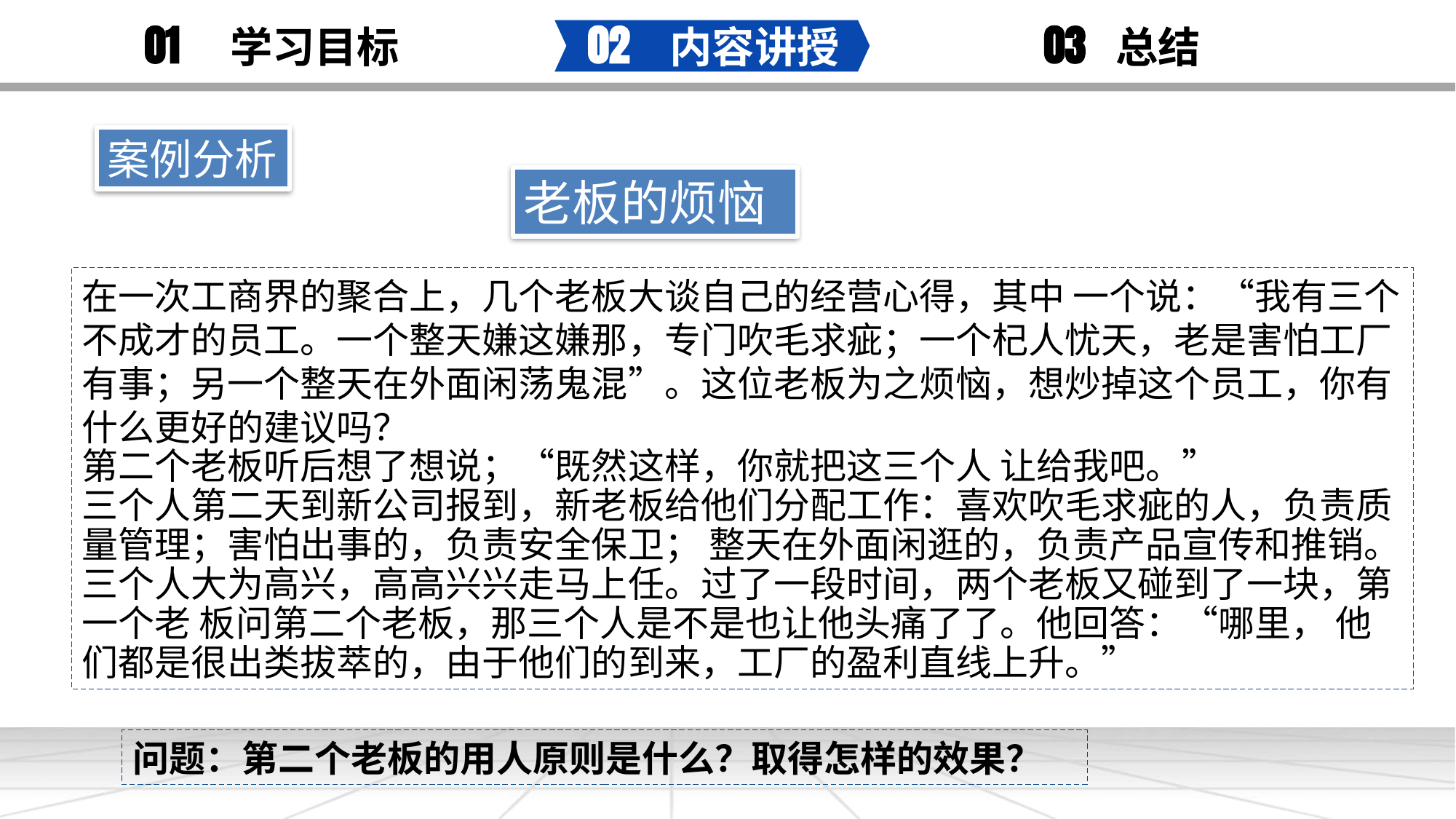

02   内容讲授
03  总结
01    学习目标

案例分析
老板的烦恼
在一次工商界的聚合上，几个老板大谈自己的经营心得，其中 一个说：“我有三个不成才的员工。一个整天嫌这嫌那，专门吹毛求疵；一个杞人忧天，老是害怕工厂有事；另一个整天在外面闲荡鬼混”。这位老板为之烦恼，想炒掉这个员工，你有什么更好的建议吗？
第二个老板听后想了想说；“既然这样，你就把这三个人 让给我吧。”
三个人第二天到新公司报到，新老板给他们分配工作：喜欢吹毛求疵的人，负责质量管理；害怕出事的，负责安全保卫； 整天在外面闲逛的，负责产品宣传和推销。
三个人大为高兴，高高兴兴走马上任。过了一段时间，两个老板又碰到了一块，第一个老 板问第二个老板，那三个人是不是也让他头痛了了。他回答：“哪里， 他们都是很出类拔萃的，由于他们的到来，工厂的盈利直线上升。”
问题：第二个老板的用人原则是什么？取得怎样的效果？